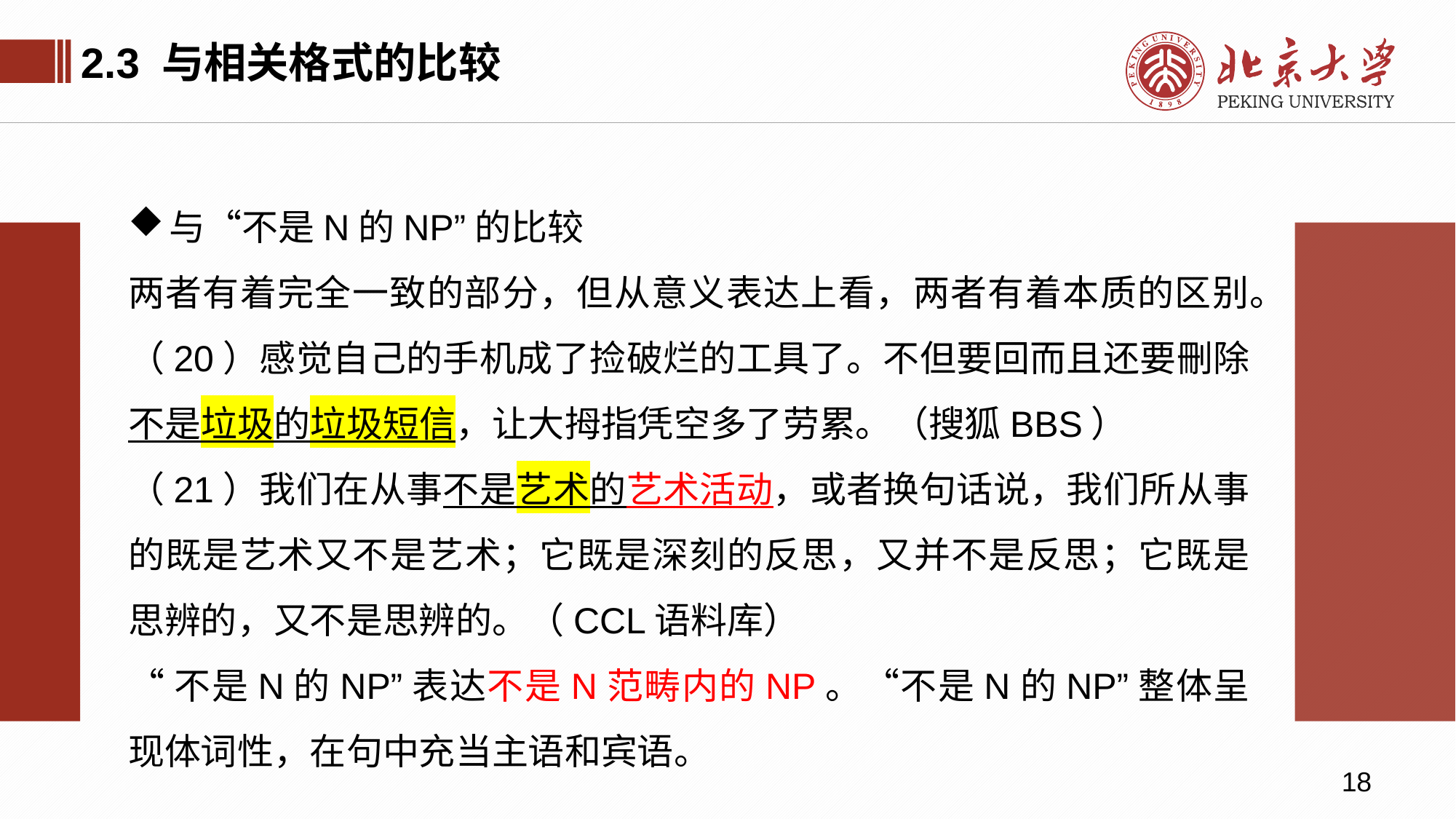

2.3 与相关格式的比较
与“不是N的NP”的比较
两者有着完全一致的部分，但从意义表达上看，两者有着本质的区别。
（20）感觉自己的手机成了捡破烂的工具了。不但要回而且还要刪除不是垃圾的垃圾短信，让大拇指凭空多了劳累。（搜狐BBS）
（21）我们在从事不是艺术的艺术活动，或者换句话说，我们所从事的既是艺术又不是艺术；它既是深刻的反思，又并不是反思；它既是思辨的，又不是思辨的。（CCL语料库）
“不是N的NP”表达不是N范畴内的NP。“不是N的NP”整体呈现体词性，在句中充当主语和宾语。
18